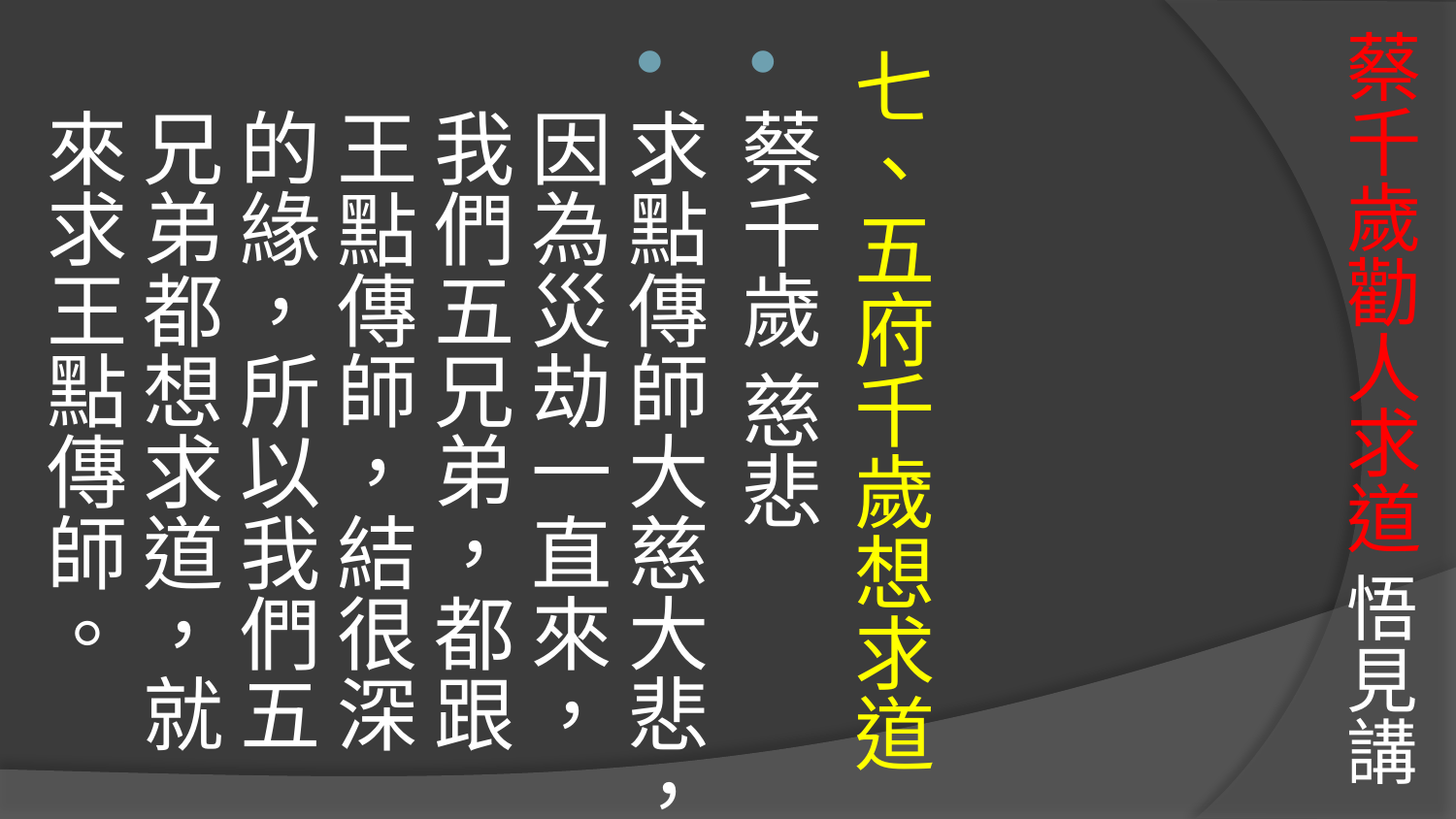

# 蔡千歲勸人求道 悟見講
七、五府千歲想求道
蔡千歲 慈悲
求點傳師大慈大悲，因為災劫一直來，我們五兄弟，都跟王點傳師，結很深的緣，所以我們五兄弟都想求道，就來求王點傳師。